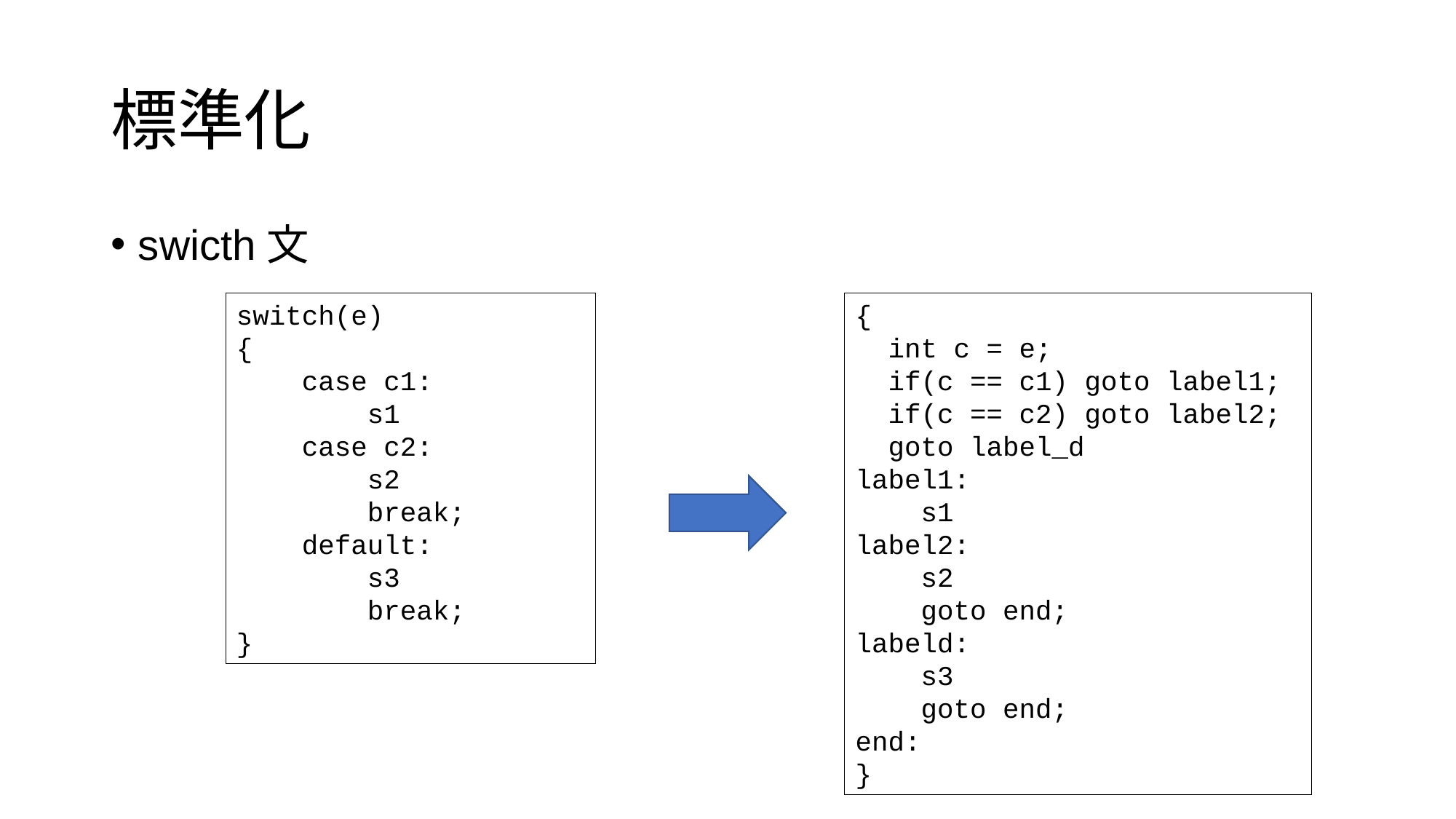

# 標準化
swicth文
switch(e)
{
    case c1:
        s1
    case c2:
        s2
        break;
    default:
        s3
        break;
}
{
  int c = e;
  if(c == c1) goto label1;
  if(c == c2) goto label2;
  goto label_d
label1:
    s1
label2:
    s2
    goto end;
labeld:
    s3
    goto end;
end:
}